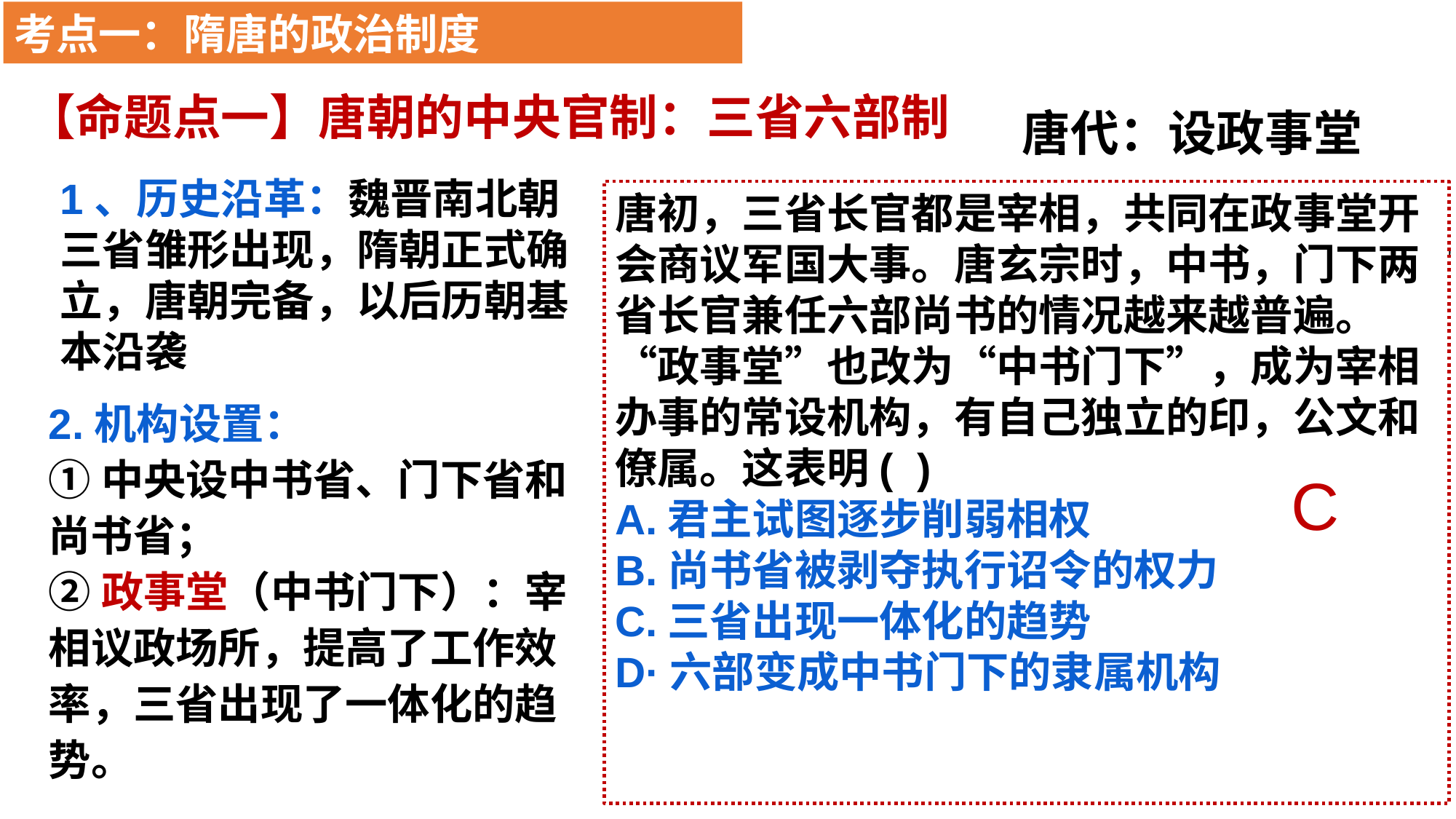

考点一：隋唐的政治制度
【命题点一】唐朝的中央官制：三省六部制
唐代：设政事堂
1、历史沿革：魏晋南北朝三省雏形出现，隋朝正式确立，唐朝完备，以后历朝基本沿袭
唐初，三省长官都是宰相，共同在政事堂开会商议军国大事。唐玄宗时，中书，门下两省长官兼任六部尚书的情况越来越普遍。“政事堂”也改为“中书门下”，成为宰相办事的常设机构，有自己独立的印，公文和僚属。这表明(  )
A.君主试图逐步削弱相权
B.尚书省被剥夺执行诏令的权力
C.三省出现一体化的趋势
D·六部变成中书门下的隶属机构

皇帝
曹魏：中书省出现
西晋：门下省出现
政事堂
中书省
门下省
2.机构设置：
①中央设中书省、门下省和尚书省；
②政事堂（中书门下）：宰相议政场所，提高了工作效率，三省出现了一体化的趋势。
尚书省
C
吏部
户部
礼部
兵部
工部
刑部
吏部曹
度
支
曹
殿
中
曹
五
兵
曹
左
民
曹
田

曹
隋代：三省六部制定型